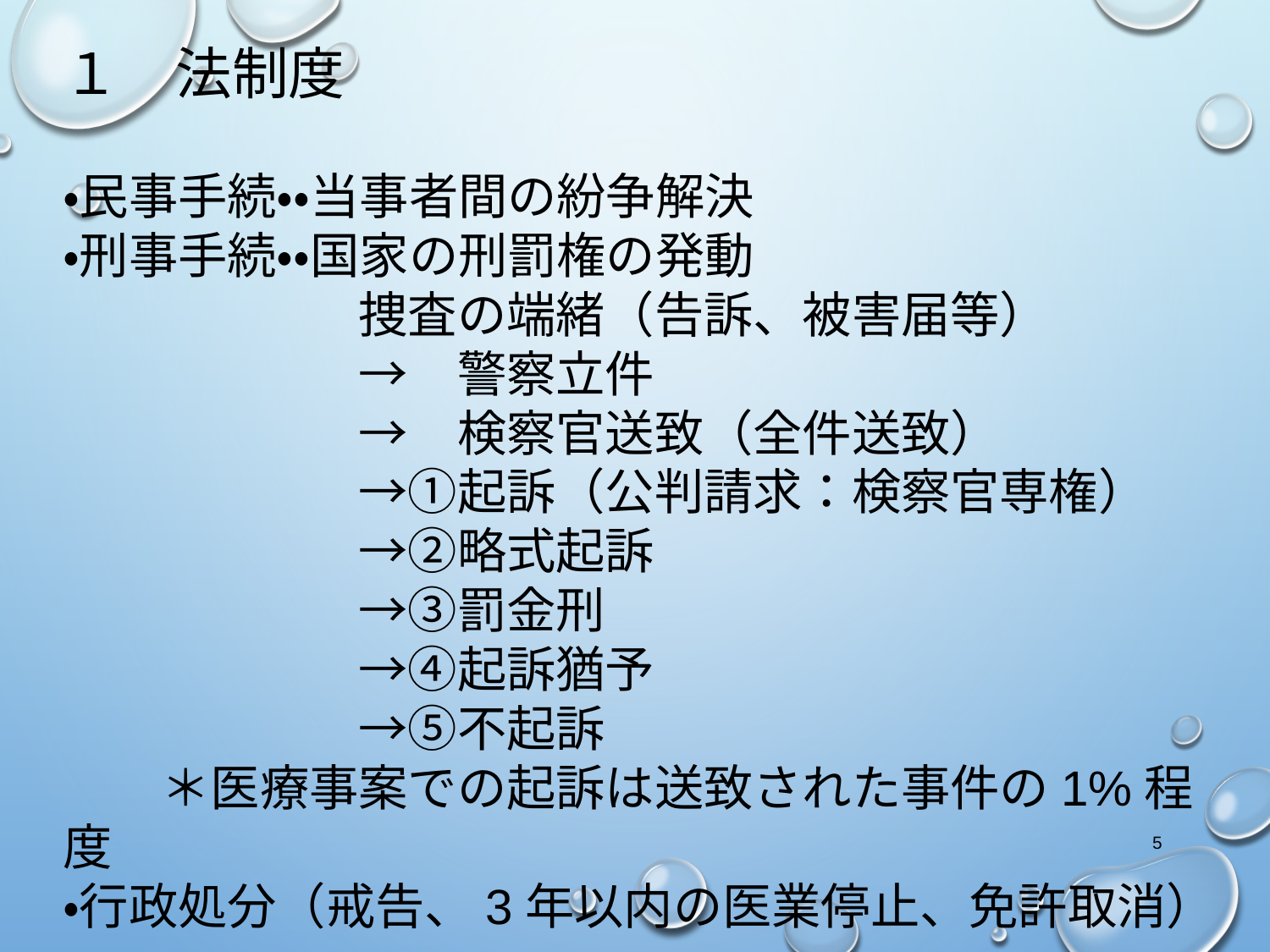

１　法制度

・民事手続・・当事者間の紛争解決
・刑事手続・・国家の刑罰権の発動
　　　　　　捜査の端緒（告訴、被害届等）
　　　　　　→　警察立件
　　　　　　→　検察官送致（全件送致）
　　　　　　→①起訴（公判請求：検察官専権）
　　　　　　→②略式起訴
　　　　　　→③罰金刑
　　　　　　→④起訴猶予
　　　　　　→⑤不起訴
　　＊医療事案での起訴は送致された事件の1%程度
・行政処分（戒告、3年以内の医業停止、免許取消）
5